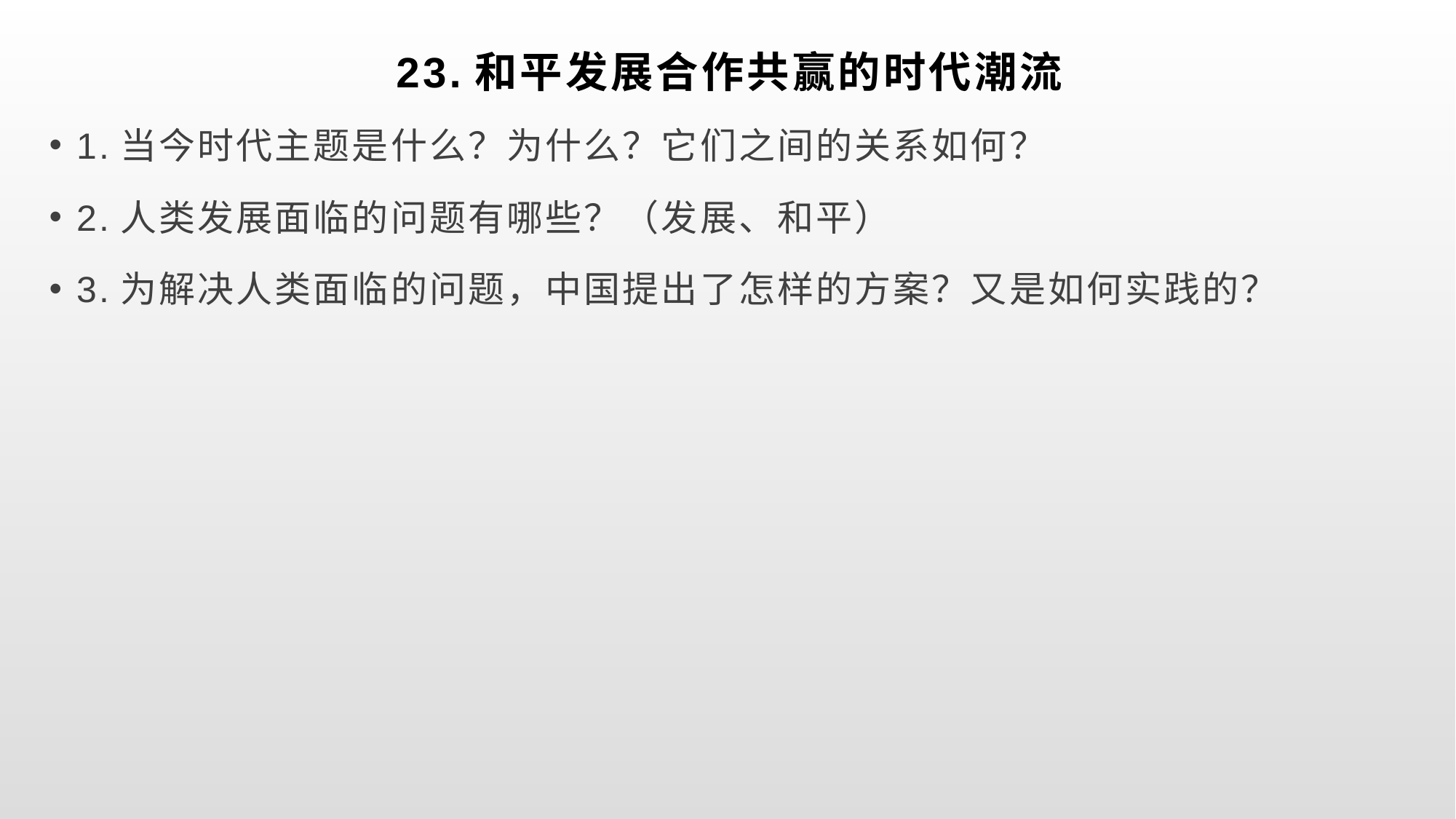

# 23.和平发展合作共赢的时代潮流
1.当今时代主题是什么？为什么？它们之间的关系如何？
2.人类发展面临的问题有哪些？（发展、和平）
3.为解决人类面临的问题，中国提出了怎样的方案？又是如何实践的？